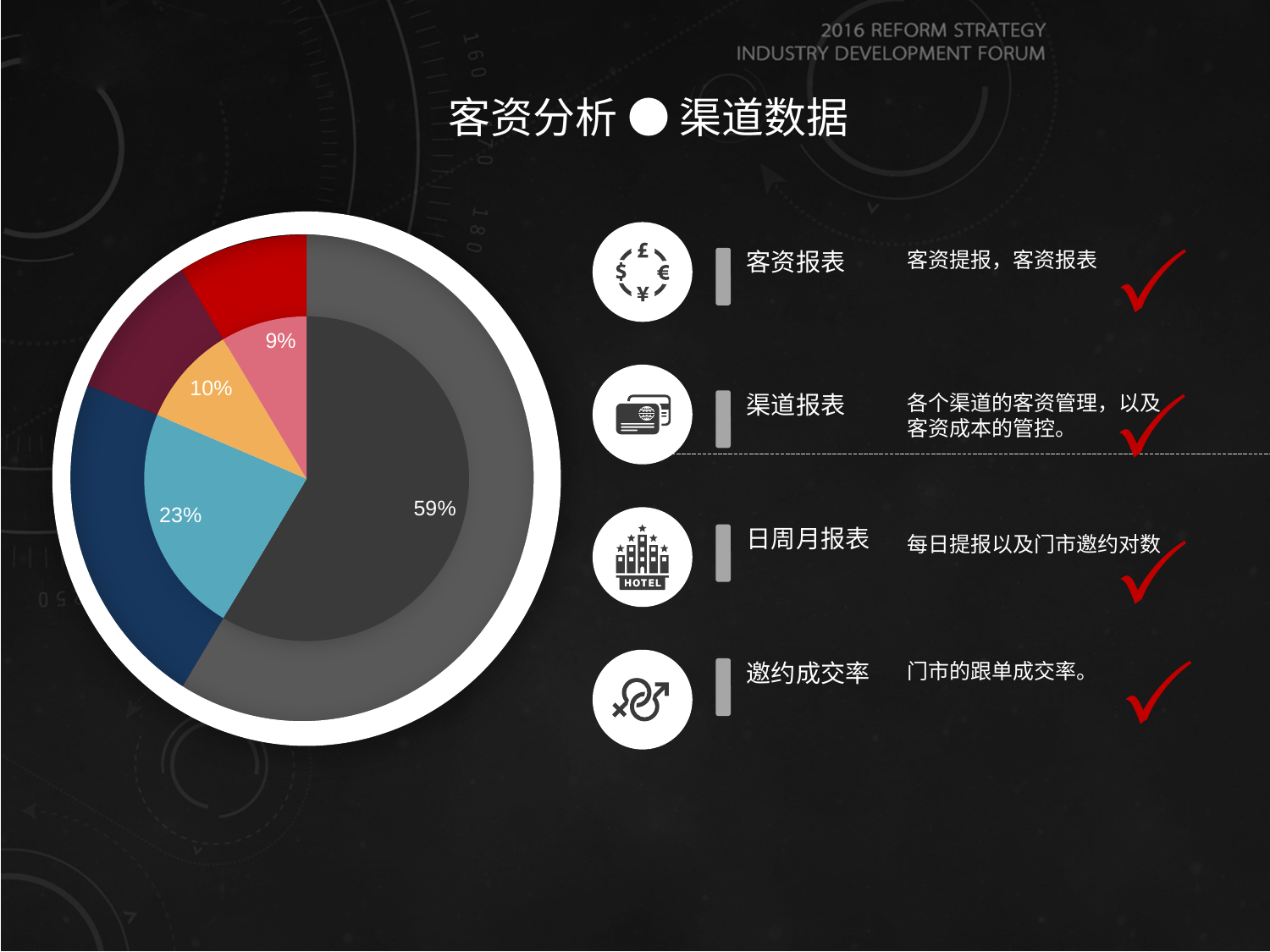

客资分析 ● 渠道数据

### Chart

| Category | 销售额 |
|---|---|
| 第一季度 | 8.2 |
| 第二季度 | 3.2 |
| 第三季度 | 1.4 |
| 第四季度 | 1.2 |

### Chart

| Category | 销售额 |
|---|---|
| 第一季度 | 8.2 |
| 第二季度 | 3.2 |
| 第三季度 | 1.4 |
| 第四季度 | 1.2 |

客资报表
客资提报，客资报表

渠道报表
各个渠道的客资管理，以及客资成本的管控。

日周月报表

每日提报以及门市邀约对数

邀约成交率
门市的跟单成交率。